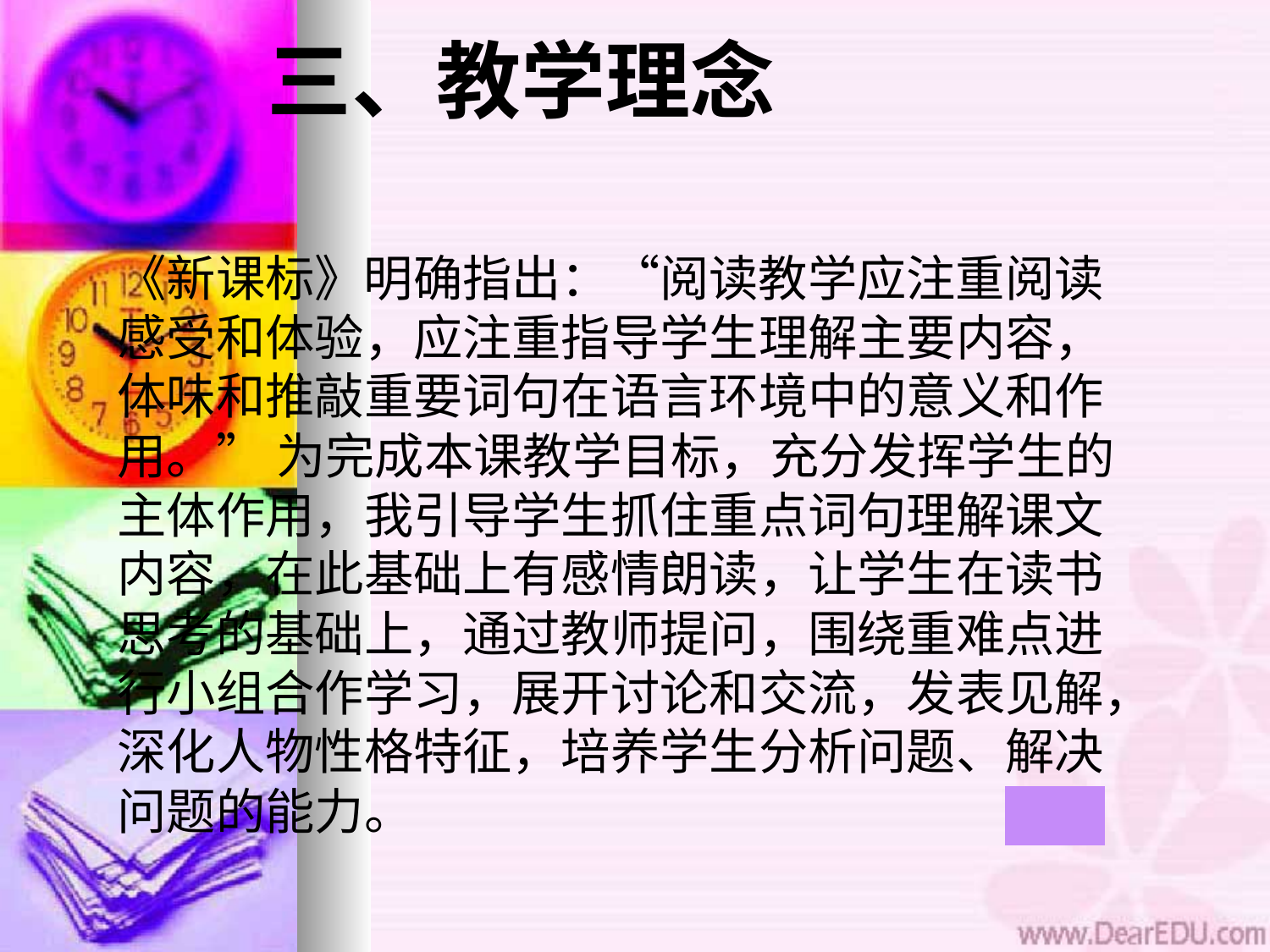

三、教学理念

《新课标》明确指出：“阅读教学应注重阅读感受和体验，应注重指导学生理解主要内容，体味和推敲重要词句在语言环境中的意义和作用。” 为完成本课教学目标，充分发挥学生的主体作用，我引导学生抓住重点词句理解课文内容，在此基础上有感情朗读，让学生在读书思考的基础上，通过教师提问，围绕重难点进行小组合作学习，展开讨论和交流，发表见解，深化人物性格特征，培养学生分析问题、解决问题的能力。